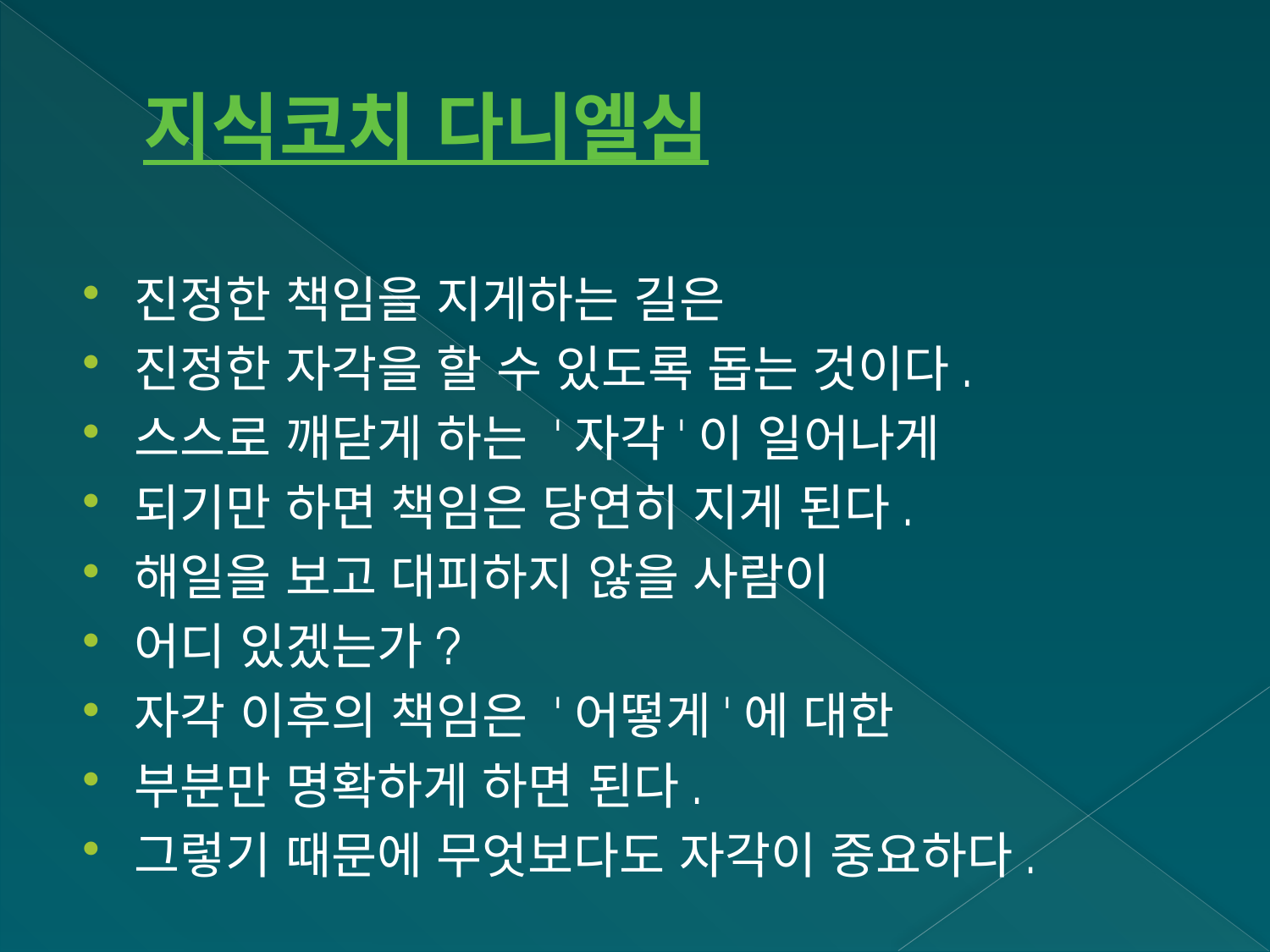

# 지식코치 다니엘심
진정한 책임을 지게하는 길은
진정한 자각을 할 수 있도록 돕는 것이다.
스스로 깨닫게 하는 '자각'이 일어나게
되기만 하면 책임은 당연히 지게 된다.
해일을 보고 대피하지 않을 사람이
어디 있겠는가?
자각 이후의 책임은 '어떻게'에 대한
부분만 명확하게 하면 된다.
그렇기 때문에 무엇보다도 자각이 중요하다.